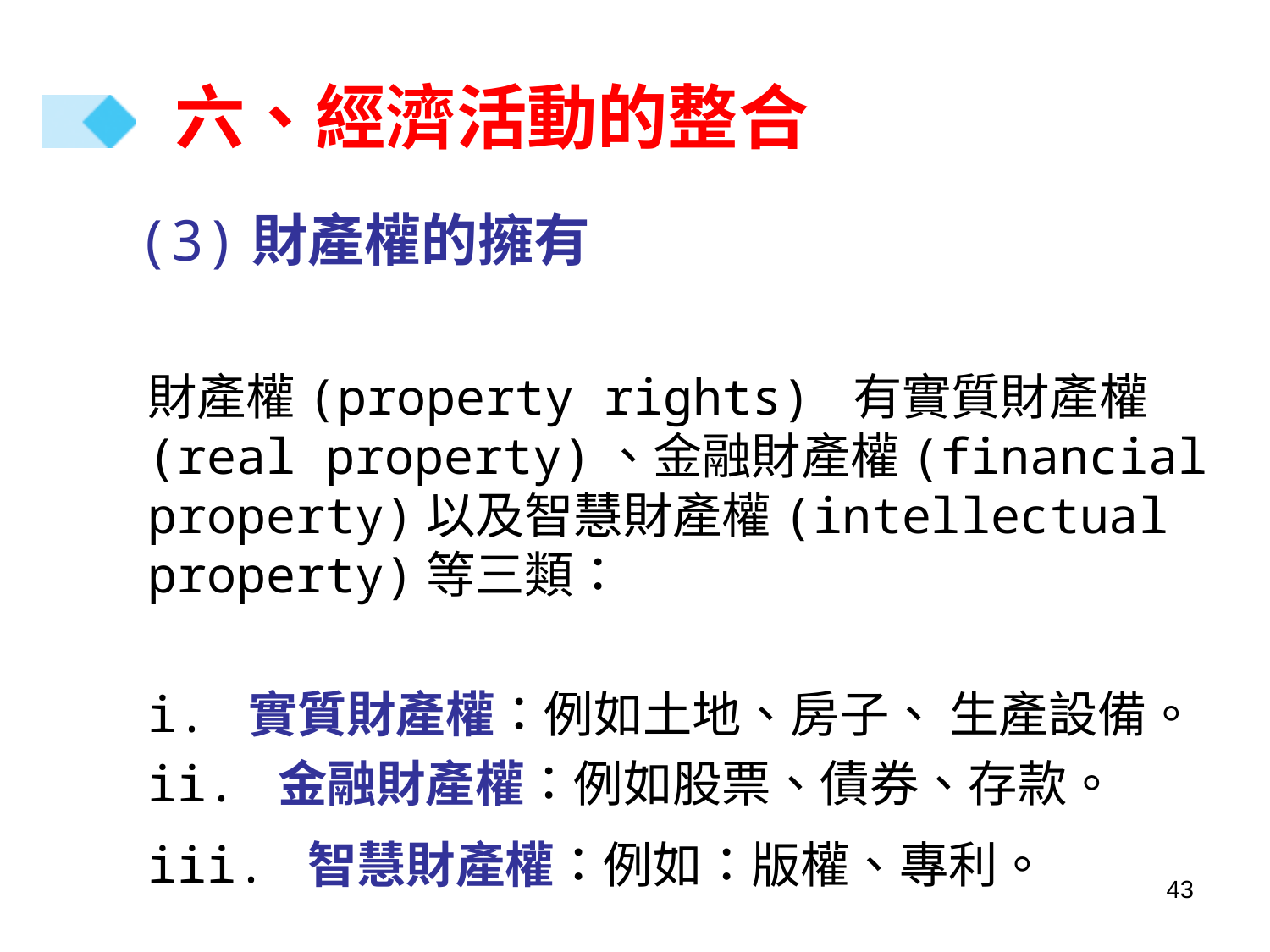

# 六、經濟活動的整合
   (3)財產權的擁有

財產權(property rights) 有實質財產權(real property)、金融財產權(financial property)以及智慧財產權(intellectual property)等三類：

i. 實質財產權：例如土地、房子、 生產設備。
ii. 金融財產權：例如股票、債券、存款。
iii. 智慧財產權：例如：版權、專利。

43